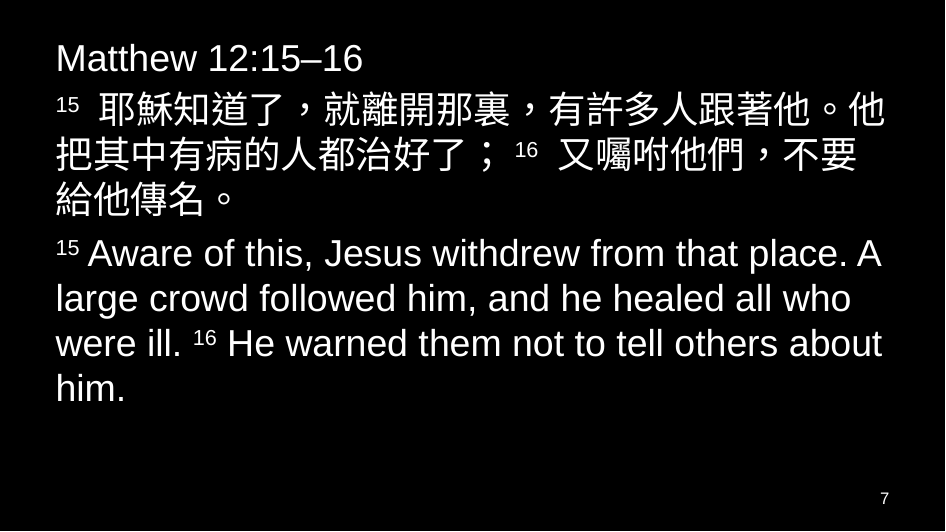

Matthew 12:15–16
15 耶穌知道了，就離開那裏，有許多人跟著他。他把其中有病的人都治好了；16 又囑咐他們，不要給他傳名。
15 Aware of this, Jesus withdrew from that place. A large crowd followed him, and he healed all who were ill. 16 He warned them not to tell others about him.

7